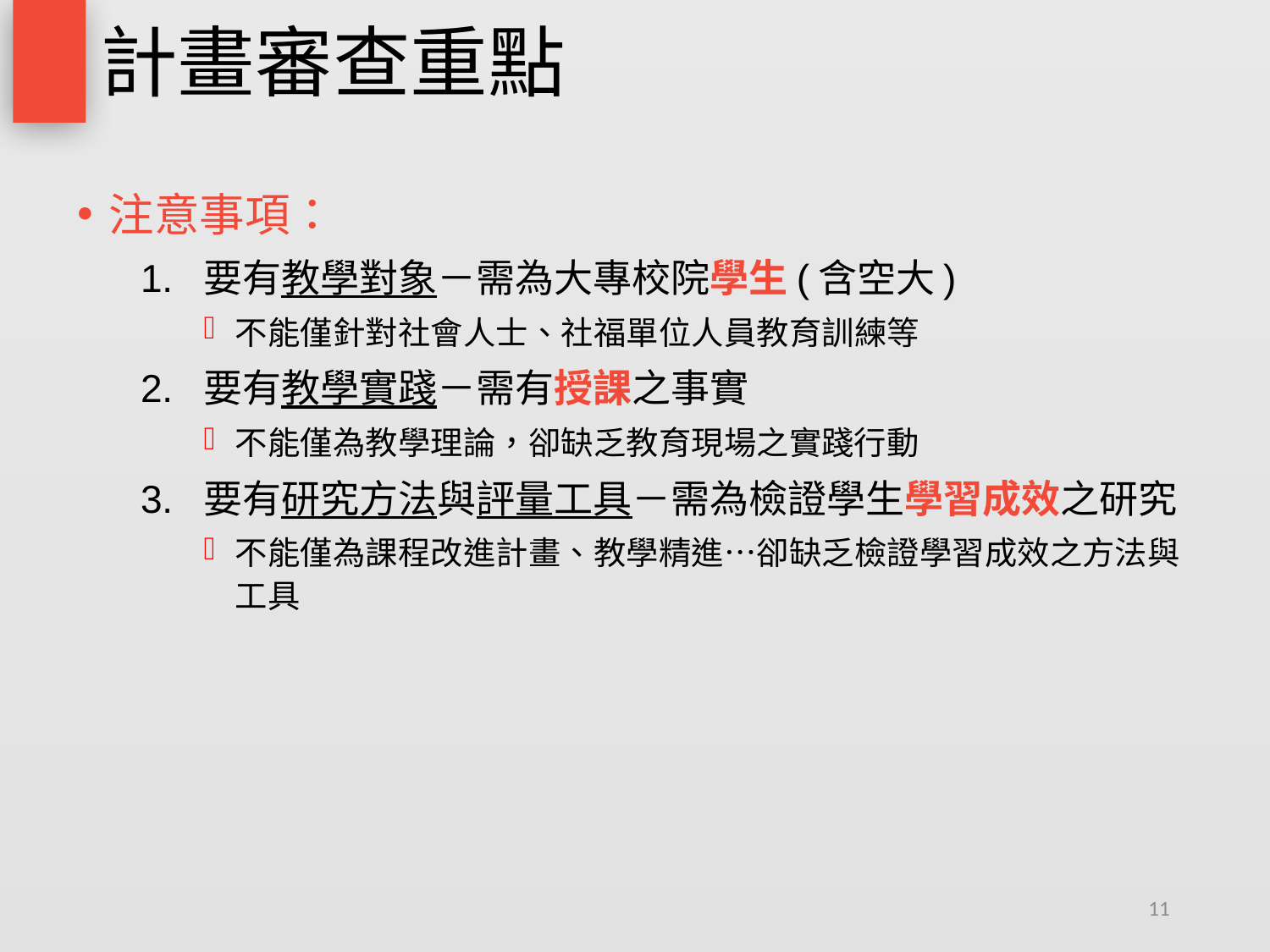

# 計畫審查重點
注意事項：
要有教學對象－需為大專校院學生(含空大)
不能僅針對社會人士、社福單位人員教育訓練等
要有教學實踐－需有授課之事實
不能僅為教學理論，卻缺乏教育現場之實踐行動
要有研究方法與評量工具－需為檢證學生學習成效之研究
不能僅為課程改進計畫、教學精進…卻缺乏檢證學習成效之方法與工具
11